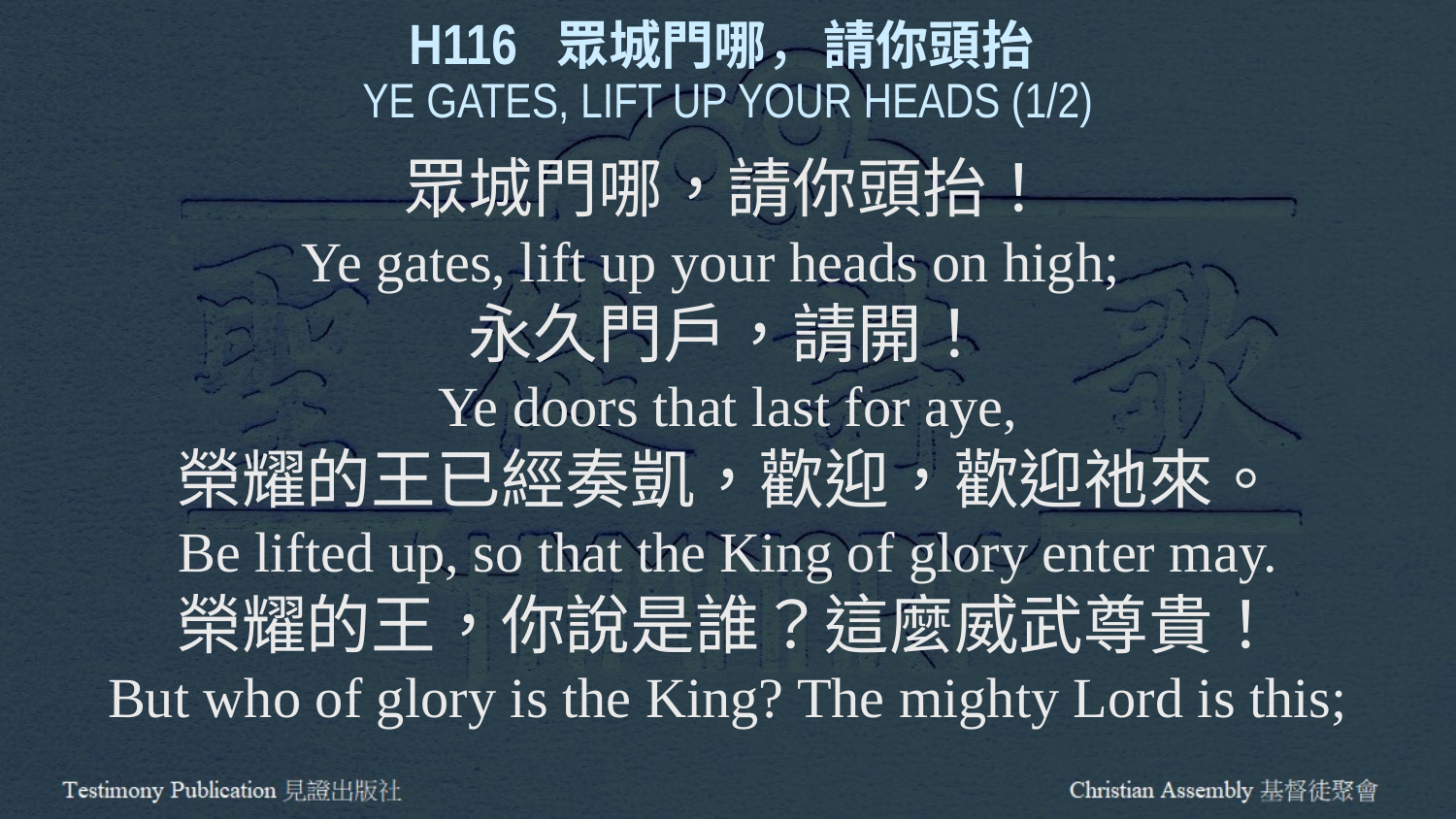

H116  眾城門哪，請你頭抬
YE GATES, LIFT UP YOUR HEADS (1/2)
眾城門哪，請你頭抬！
Ye gates, lift up your heads on high;
永久門戶，請開！
Ye doors that last for aye,
榮耀的王已經奏凱，歡迎，歡迎祂來。
Be lifted up, so that the King of glory enter may.
榮耀的王，你說是誰？這麼威武尊貴！
But who of glory is the King? The mighty Lord is this;